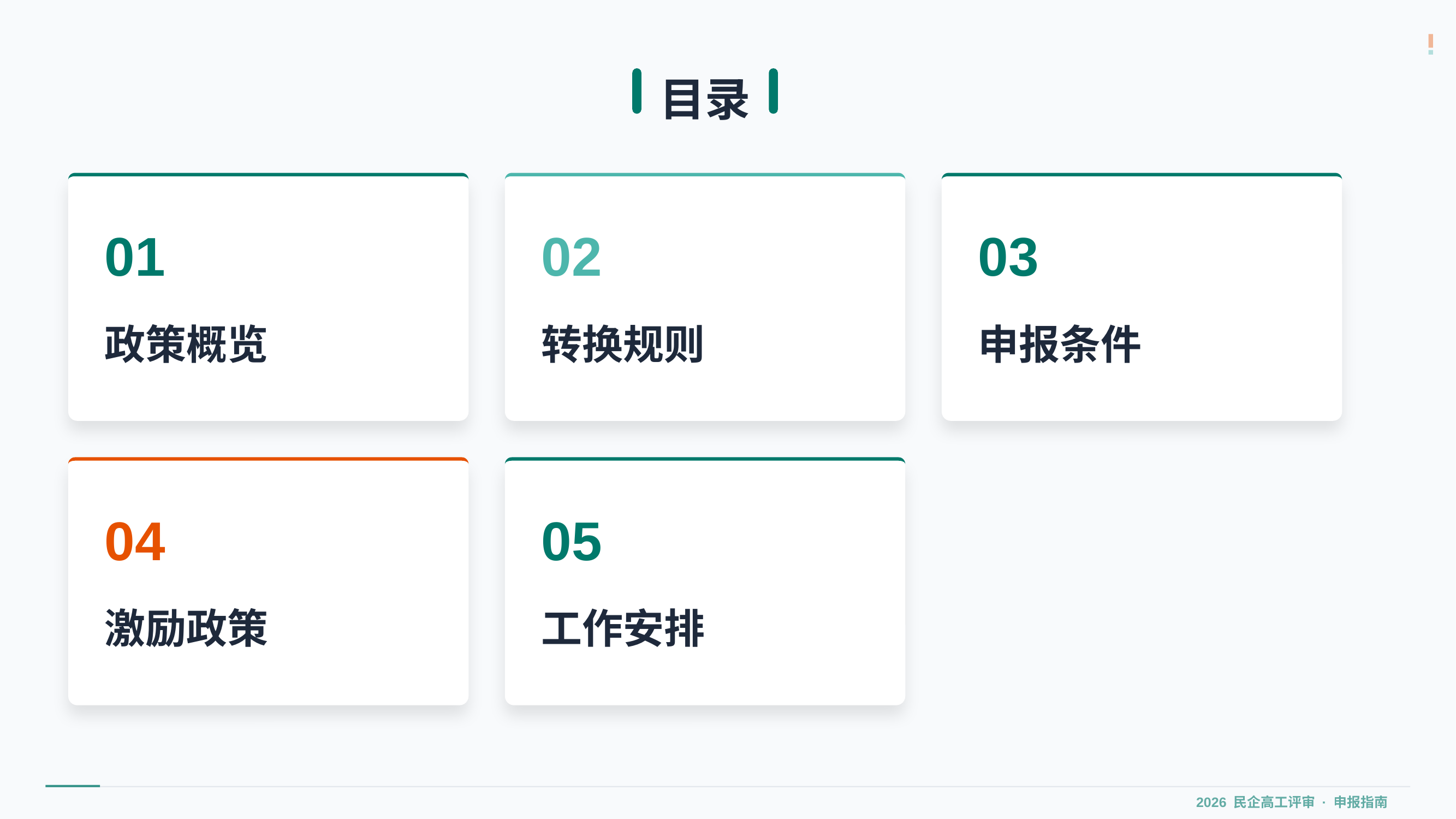

目录

01
02
03
政策概览
转换规则
申报条件

04
05
激励政策
工作安排

# 2026 民企高工评审 · 申报指南